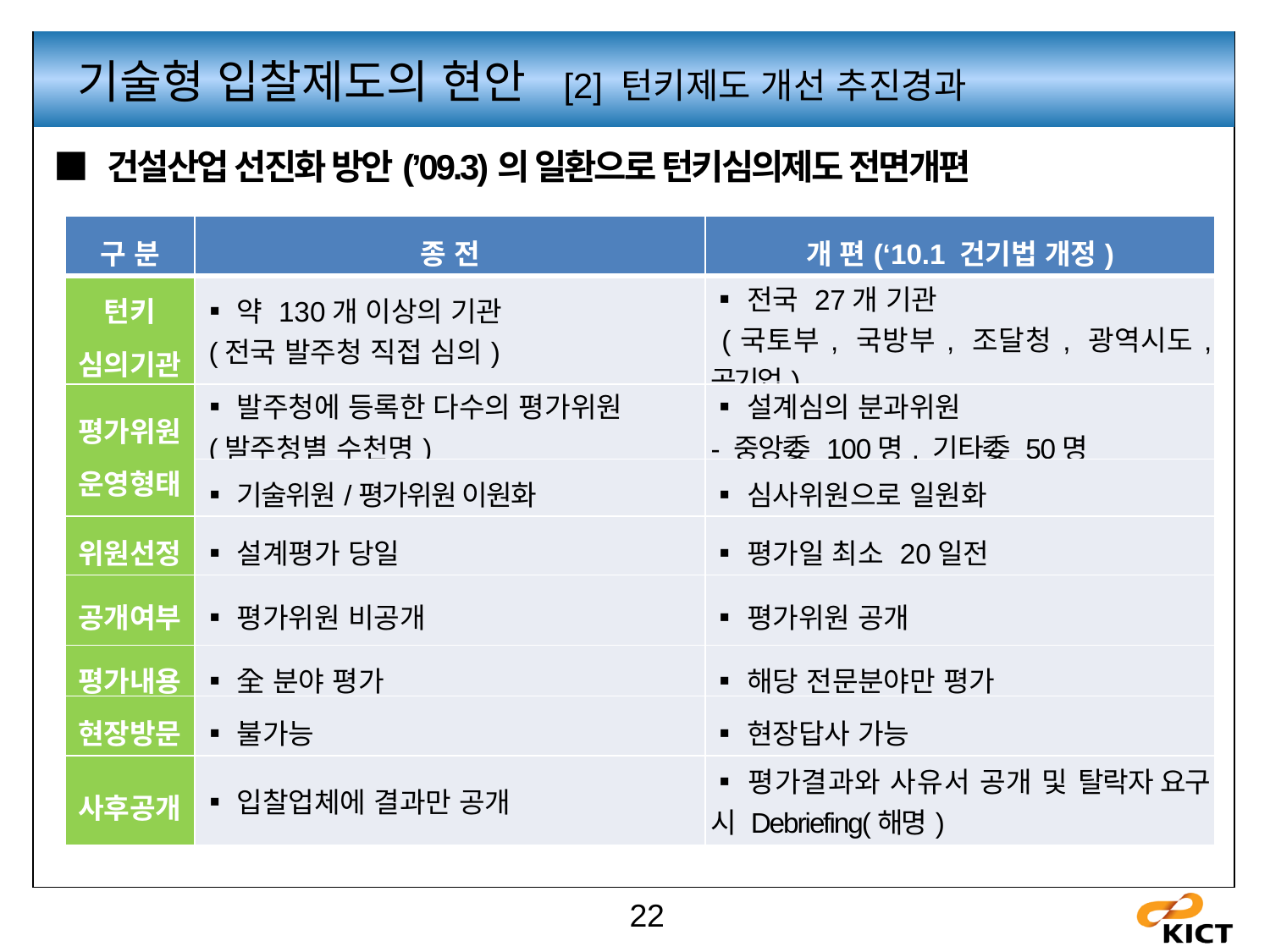

기술형 입찰제도의 현안  [2] 턴키제도 개선 추진경과
 ■ 건설산업 선진화 방안(’09.3)의 일환으로 턴키심의제도 전면개편
| 구 분 | 종 전 | 개 편(‘10.1 건기법 개정) |
| --- | --- | --- |
| 턴키 심의기관 | ▪약 130개 이상의 기관 (전국 발주청 직접 심의) | ▪전국 27개 기관 (국토부, 국방부, 조달청, 광역시도, 공기업) |
| 평가위원 운영형태 | ▪발주청에 등록한 다수의 평가위원 (발주청별 수천명) | ▪설계심의 분과위원 - 중앙委 100명, 기타委 50명 |
|  | ▪기술위원/평가위원 이원화 | ▪심사위원으로 일원화 |
| 위원선정 | ▪설계평가 당일 | ▪평가일 최소 20일전 |
| 공개여부 | ▪평가위원 비공개 | ▪평가위원 공개 |
| 평가내용 | ▪全 분야 평가 | ▪해당 전문분야만 평가 |
| 현장방문 | ▪불가능 | ▪현장답사 가능 |
| 사후공개 | ▪입찰업체에 결과만 공개 | ▪평가결과와 사유서 공개 및 탈락자 요구 시 Debriefing(해명) |
22